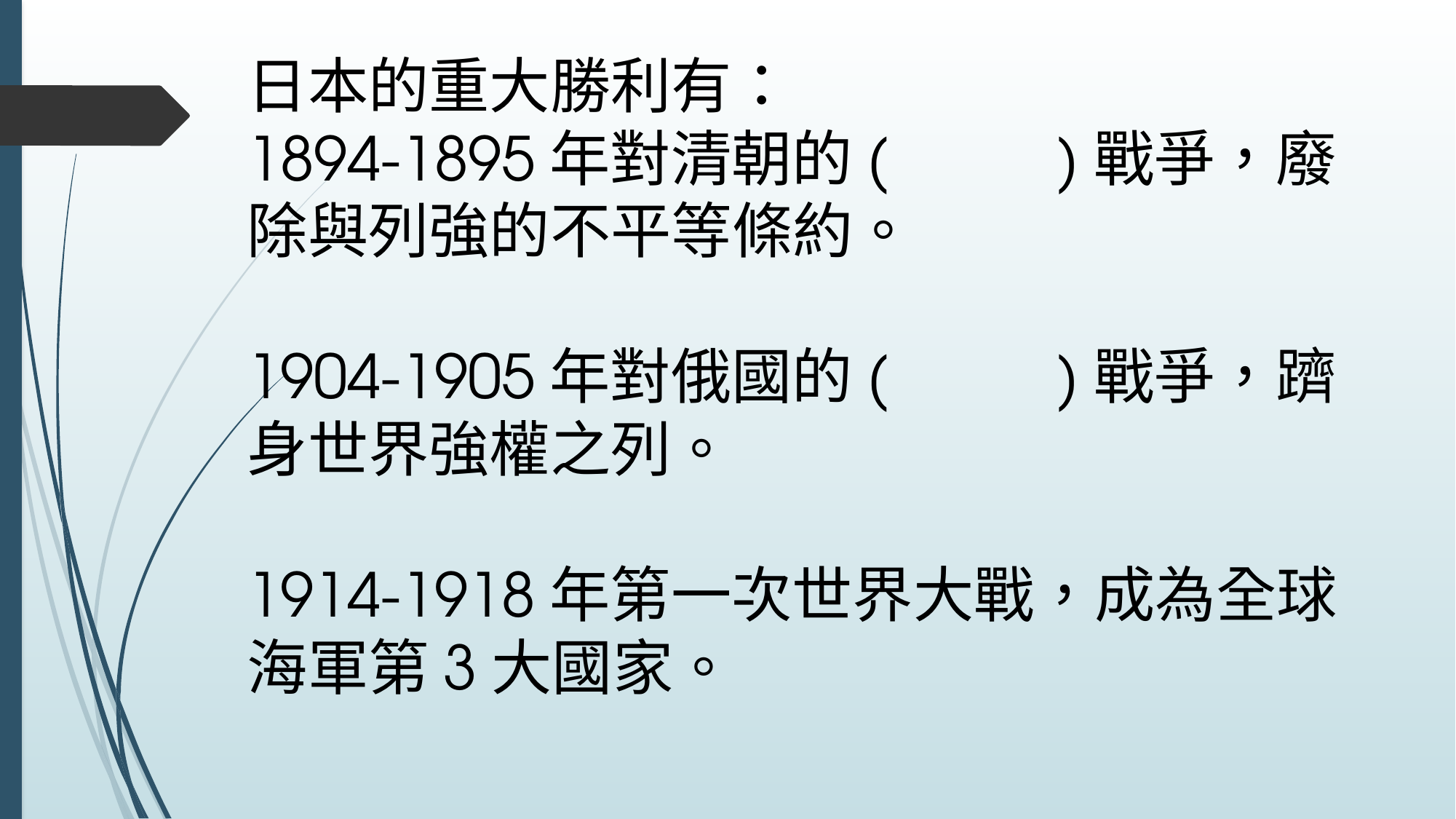

# 日本的重大勝利有： 1894-1895年對清朝的(          )戰爭，廢除與列強的不平等條約。 1904-1905年對俄國的(          )戰爭，躋身世界強權之列。 1914-1918年第一次世界大戰，成為全球海軍第3大國家。